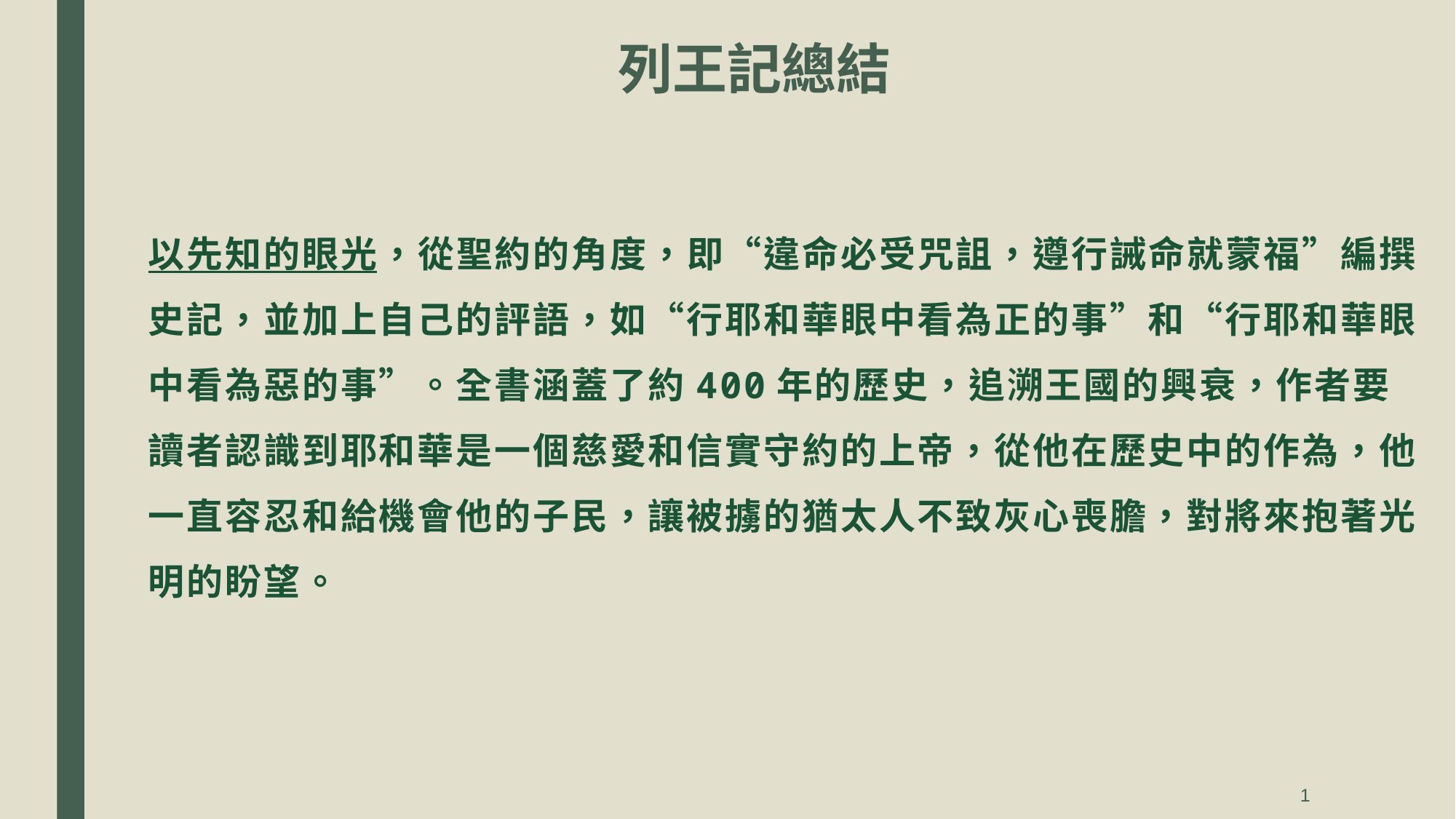

列王記總結
以先知的眼光，從聖約的角度，即“違命必受咒詛，遵行誡命就蒙福”編撰史記，並加上自己的評語，如“行耶和華眼中看為正的事”和“行耶和華眼中看為惡的事”。全書涵蓋了約400年的歷史，追溯王國的興衰，作者要讀者認識到耶和華是一個慈愛和信實守約的上帝，從他在歷史中的作為，他一直容忍和給機會他的子民，讓被擄的猶太人不致灰心喪膽，對將來抱著光明的盼望。
1